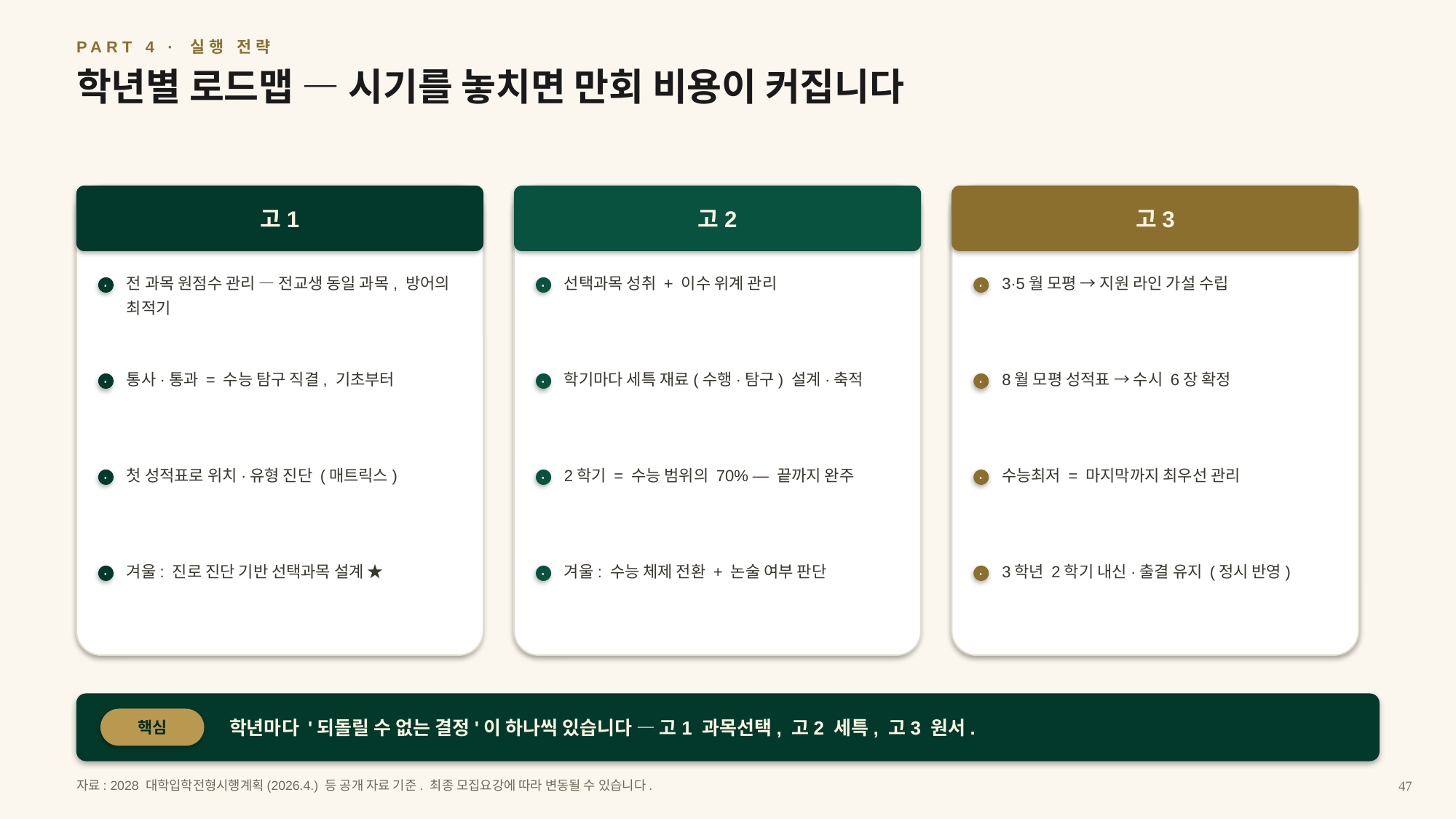

PART 4 · 실행 전략
학년별 로드맵 — 시기를 놓치면 만회 비용이 커집니다

고1

고2

고3
전 과목 원점수 관리 — 전교생 동일 과목, 방어의 최적기
선택과목 성취 + 이수 위계 관리
3·5월 모평 → 지원 라인 가설 수립
·
·
·
통사·통과 = 수능 탐구 직결, 기초부터
학기마다 세특 재료(수행·탐구) 설계·축적
8월 모평 성적표 → 수시 6장 확정
·
·
·
첫 성적표로 위치·유형 진단 (매트릭스)
2학기 = 수능 범위의 70% — 끝까지 완주
수능최저 = 마지막까지 최우선 관리
·
·
·
겨울: 진로 진단 기반 선택과목 설계 ★
겨울: 수능 체제 전환 + 논술 여부 판단
3학년 2학기 내신·출결 유지 (정시 반영)
·
·
·

학년마다 '되돌릴 수 없는 결정'이 하나씩 있습니다 — 고1 과목선택, 고2 세특, 고3 원서.
핵심
자료: 2028 대학입학전형시행계획(2026.4.) 등 공개 자료 기준. 최종 모집요강에 따라 변동될 수 있습니다.
47